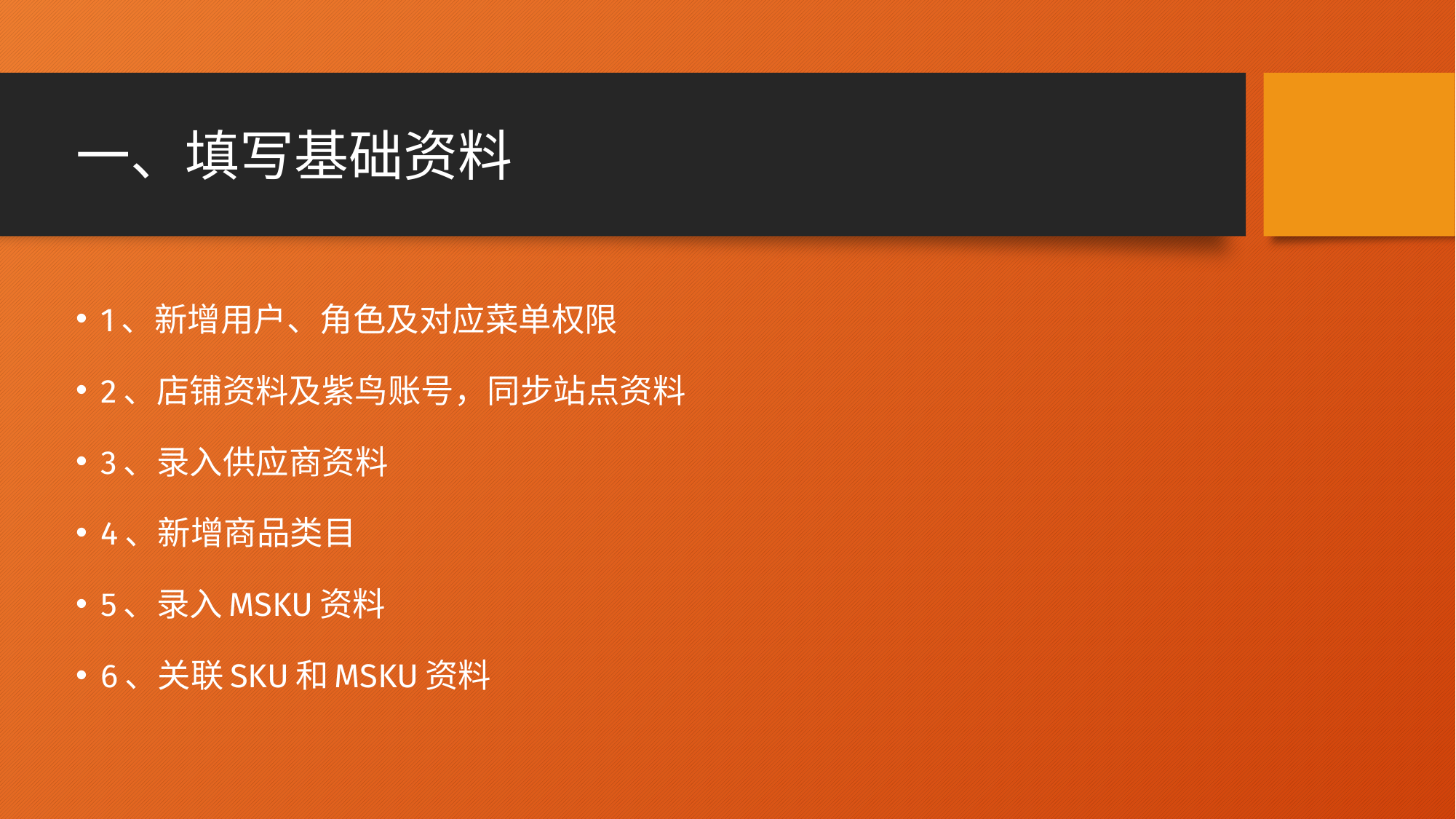

# 一、填写基础资料
1、新增用户、角色及对应菜单权限
2、店铺资料及紫鸟账号，同步站点资料
3、录入供应商资料
4、新增商品类目
5、录入MSKU资料
6、关联SKU和MSKU资料